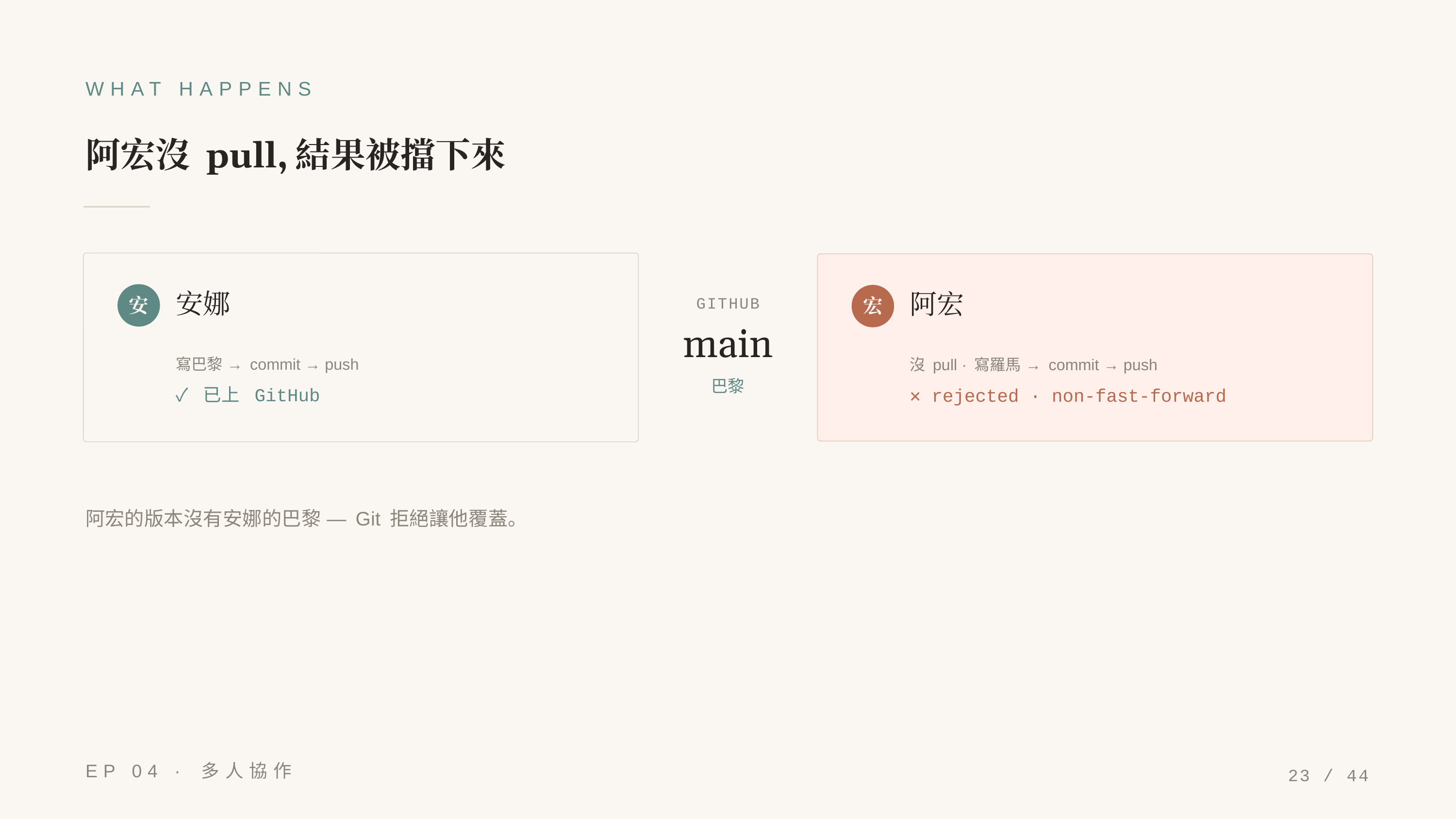

WHAT HAPPENS
阿宏沒 pull,結果被擋下來

安

宏

安娜
阿宏
GITHUB
main
寫巴黎 → commit → push
沒 pull · 寫羅馬 → commit → push
巴黎
✓ 已上 GitHub
✕ rejected · non-fast-forward
阿宏的版本沒有安娜的巴黎 — Git 拒絕讓他覆蓋。
EP 04 · 多人協作
23 / 44